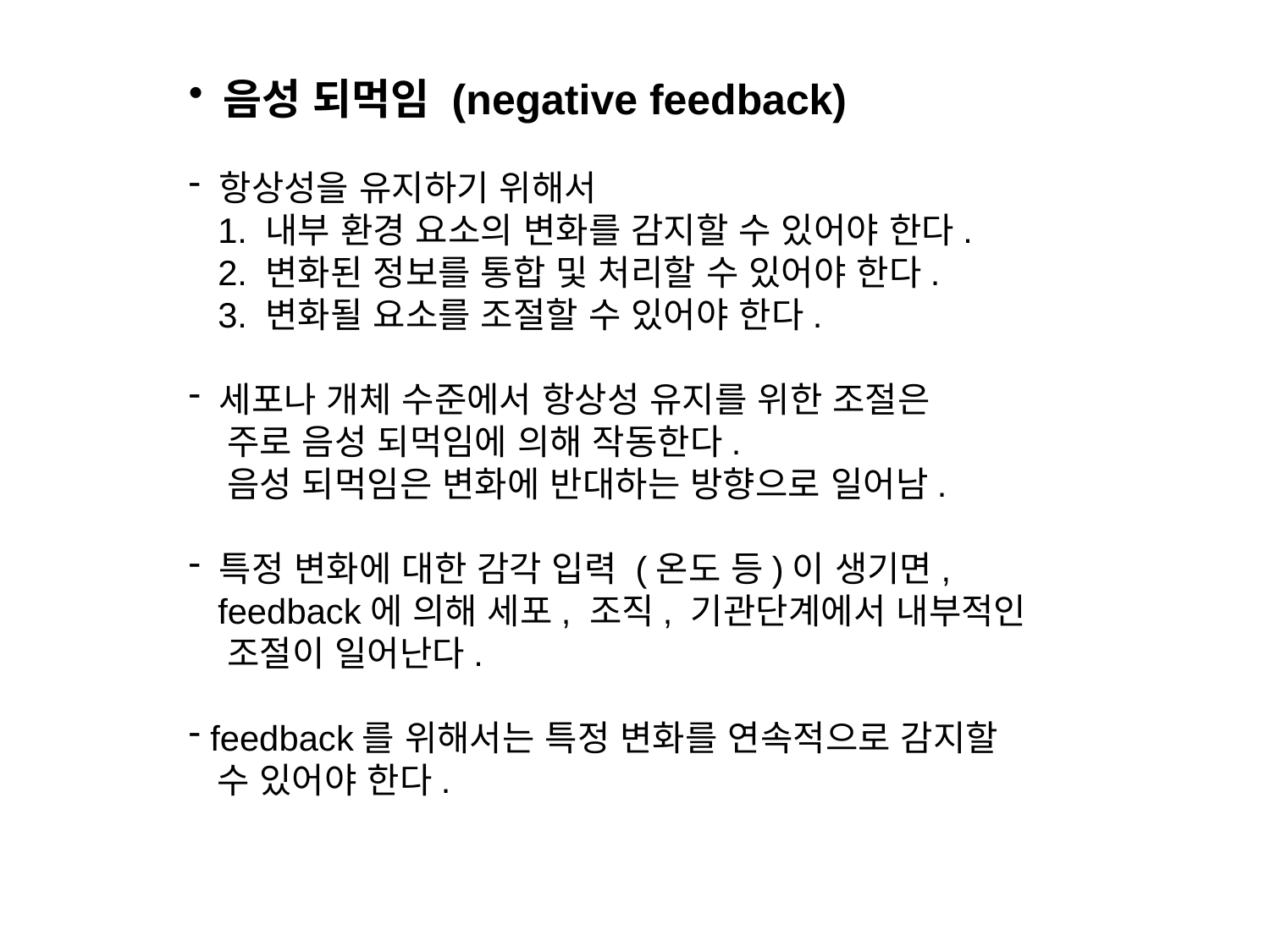

음성 되먹임 (negative feedback)

 항상성을 유지하기 위해서
   1. 내부 환경 요소의 변화를 감지할 수 있어야 한다.
   2. 변화된 정보를 통합 및 처리할 수 있어야 한다.
   3. 변화될 요소를 조절할 수 있어야 한다.

 세포나 개체 수준에서 항상성 유지를 위한 조절은
   주로 음성 되먹임에 의해 작동한다.
   음성 되먹임은 변화에 반대하는 방향으로 일어남.

 특정 변화에 대한 감각 입력 (온도 등)이 생기면,
   feedback에 의해 세포, 조직, 기관단계에서 내부적인
   조절이 일어난다.

 feedback를 위해서는 특정 변화를 연속적으로 감지할
  수 있어야 한다.